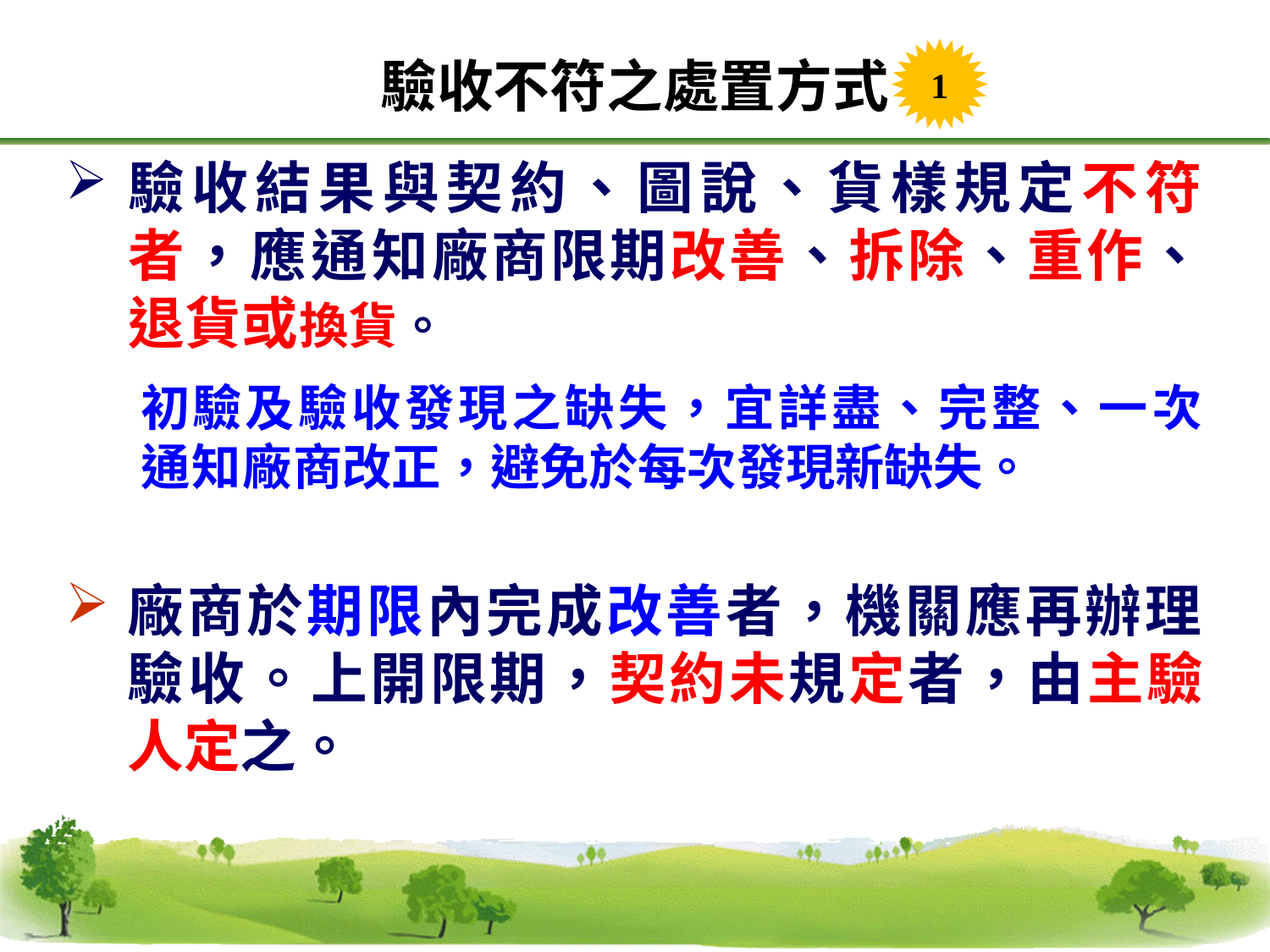

驗收不符之處置方式
1
驗收結果與契約、圖說、貨樣規定不符者，應通知廠商限期改善、拆除、重作、退貨或換貨。
初驗及驗收發現之缺失，宜詳盡、完整、一次通知廠商改正，避免於每次發現新缺失。

廠商於期限內完成改善者，機關應再辦理驗收。上開限期，契約未規定者，由主驗人定之。